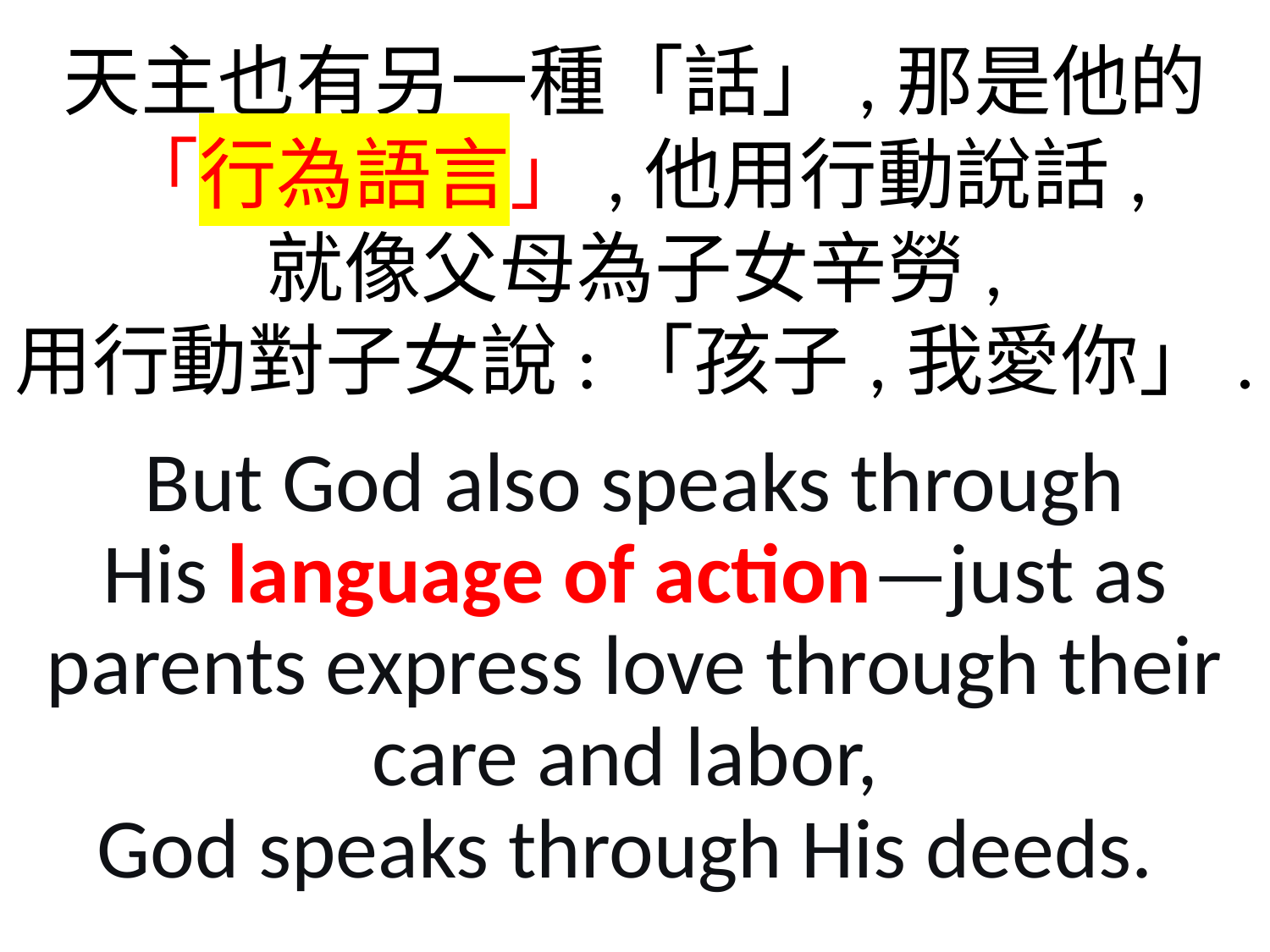

天主也有另一種「話」,那是他的
「行為語言」,他用行動說話,
就像父母為子女辛勞,
用行動對子女說:「孩子,我愛你」.
But God also speaks through His language of action—just as parents express love through their care and labor,
God speaks through His deeds.